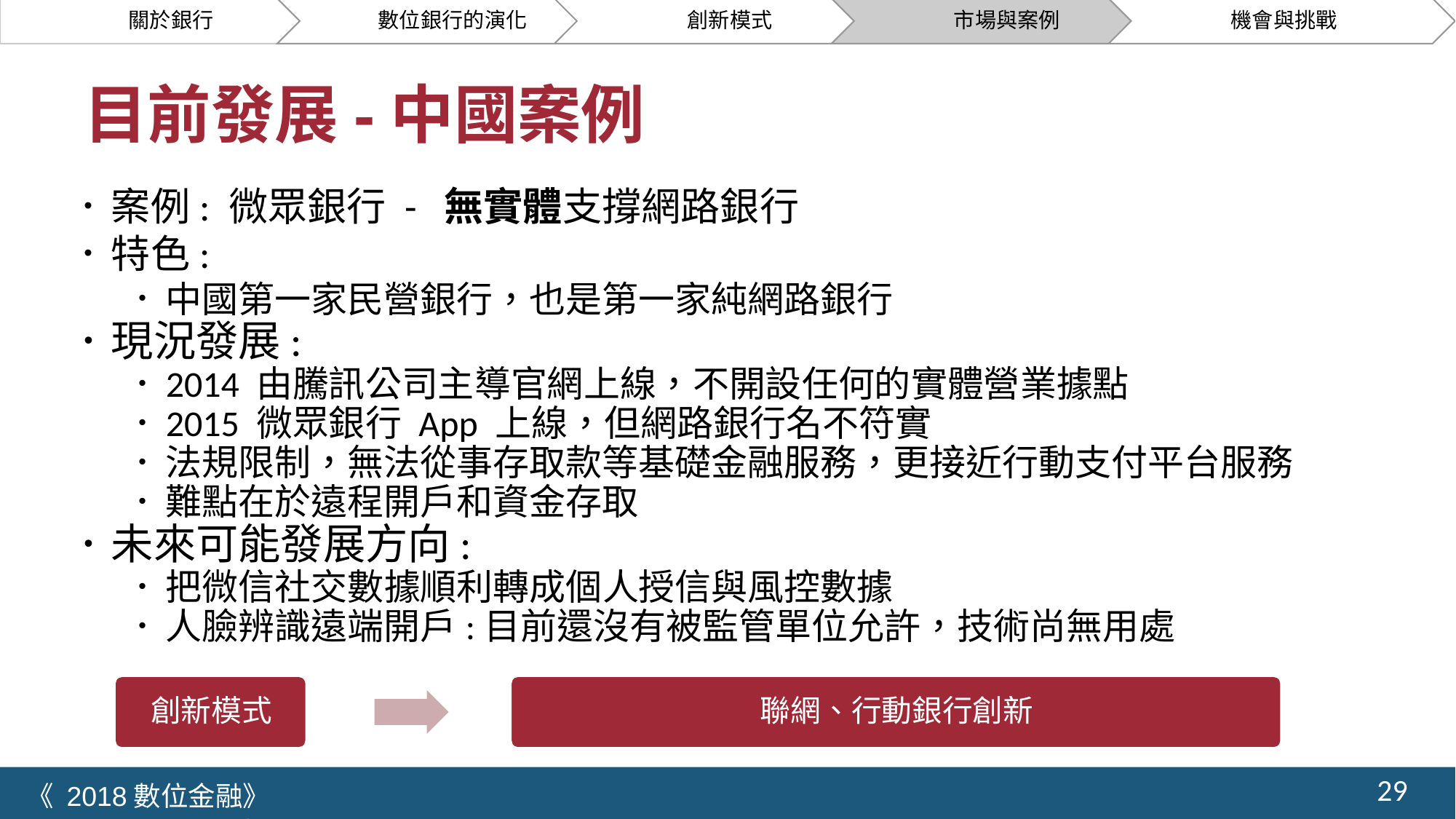

關於銀行

數位銀行的演化

創新模式

市場與案例

機會與挑戰
# 目前發展-中國案例
案例: 微眾銀行 -  無實體支撐網路銀行
特色:
中國第一家民營銀行，也是第一家純網路銀行
現況發展:
2014 由騰訊公司主導官網上線，不開設任何的實體營業據點
2015 微眾銀行 App 上線，但網路銀行名不符實
法規限制，無法從事存取款等基礎金融服務，更接近行動支付平台服務
難點在於遠程開戶和資金存取
未來可能發展方向:
把微信社交數據順利轉成個人授信與風控數據
人臉辨識遠端開戶:目前還沒有被監管單位允許，技術尚無用處

創新模式

聯網、行動銀行創新
29
《 2018數位金融》                                                                                                                                             	NCTU.IIM.IEBI Lab